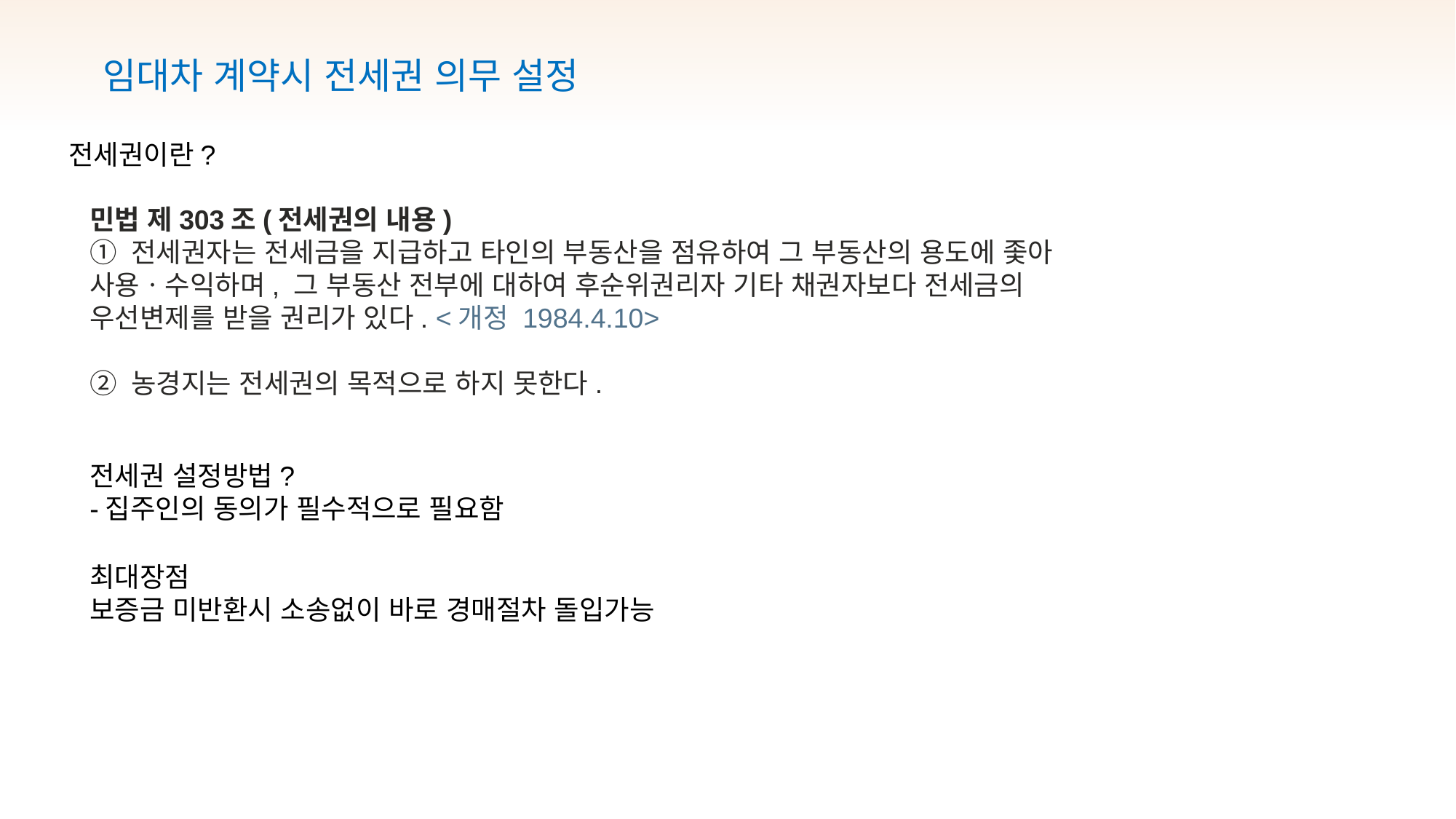

CHAPTER 04
임대차 계약시 전세권 의무 설정
전세권이란?

민법 제303조(전세권의 내용)
① 전세권자는 전세금을 지급하고 타인의 부동산을 점유하여 그 부동산의 용도에 좇아 사용ㆍ수익하며, 그 부동산 전부에 대하여 후순위권리자 기타 채권자보다 전세금의 우선변제를 받을 권리가 있다. <개정 1984.4.10>

② 농경지는 전세권의 목적으로 하지 못한다.
전세권 설정방법?
-집주인의 동의가 필수적으로 필요함
최대장점
보증금 미반환시 소송없이 바로 경매절차 돌입가능